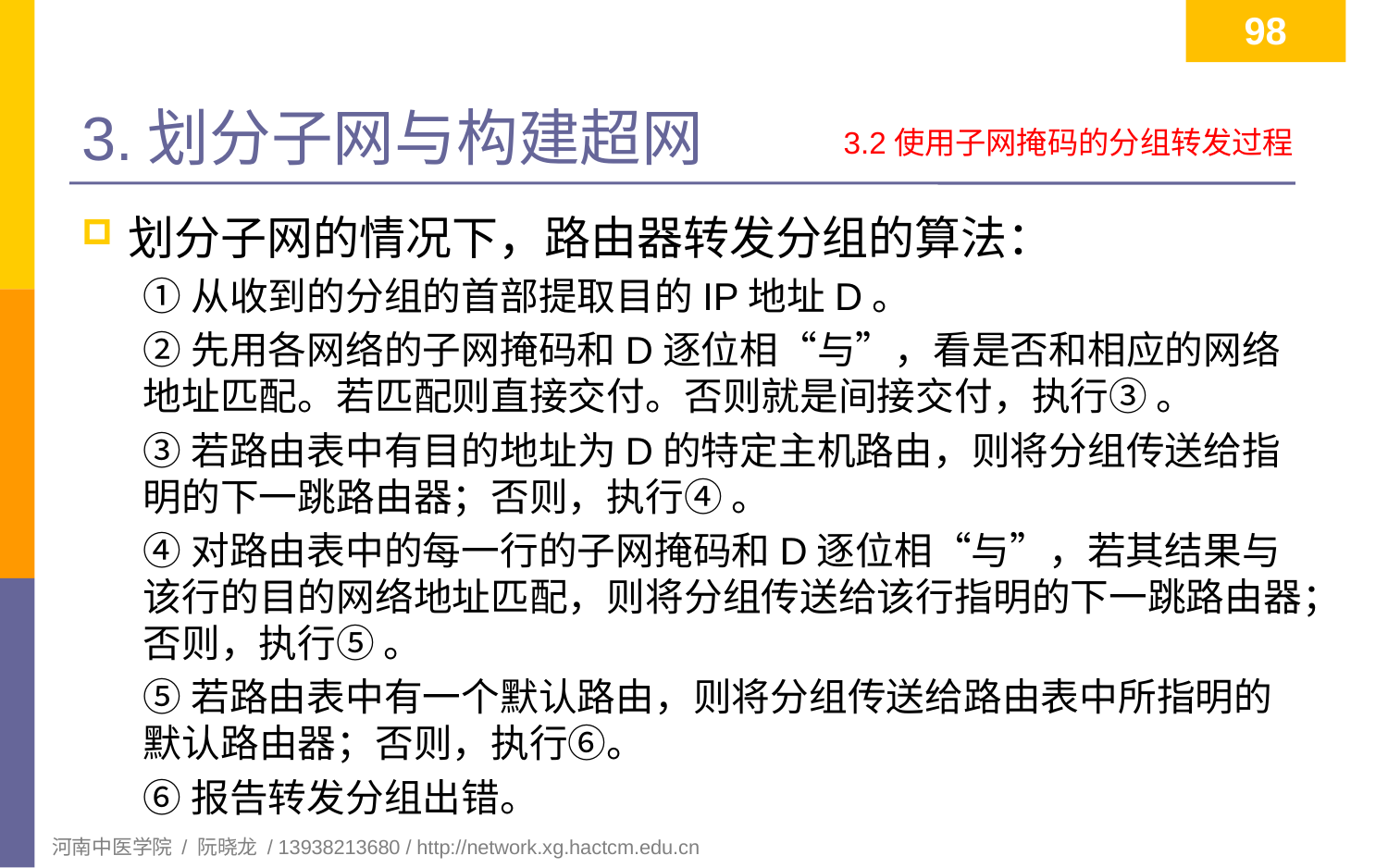

98
# 3.划分子网与构建超网
3.2使用子网掩码的分组转发过程
划分子网的情况下，路由器转发分组的算法：
①从收到的分组的首部提取目的IP地址D。
②先用各网络的子网掩码和D逐位相“与”，看是否和相应的网络地址匹配。若匹配则直接交付。否则就是间接交付，执行③ 。
③若路由表中有目的地址为D的特定主机路由，则将分组传送给指明的下一跳路由器；否则，执行④ 。
④对路由表中的每一行的子网掩码和D逐位相“与”，若其结果与该行的目的网络地址匹配，则将分组传送给该行指明的下一跳路由器；否则，执行⑤ 。
⑤若路由表中有一个默认路由，则将分组传送给路由表中所指明的默认路由器；否则，执行⑥。
⑥报告转发分组出错。